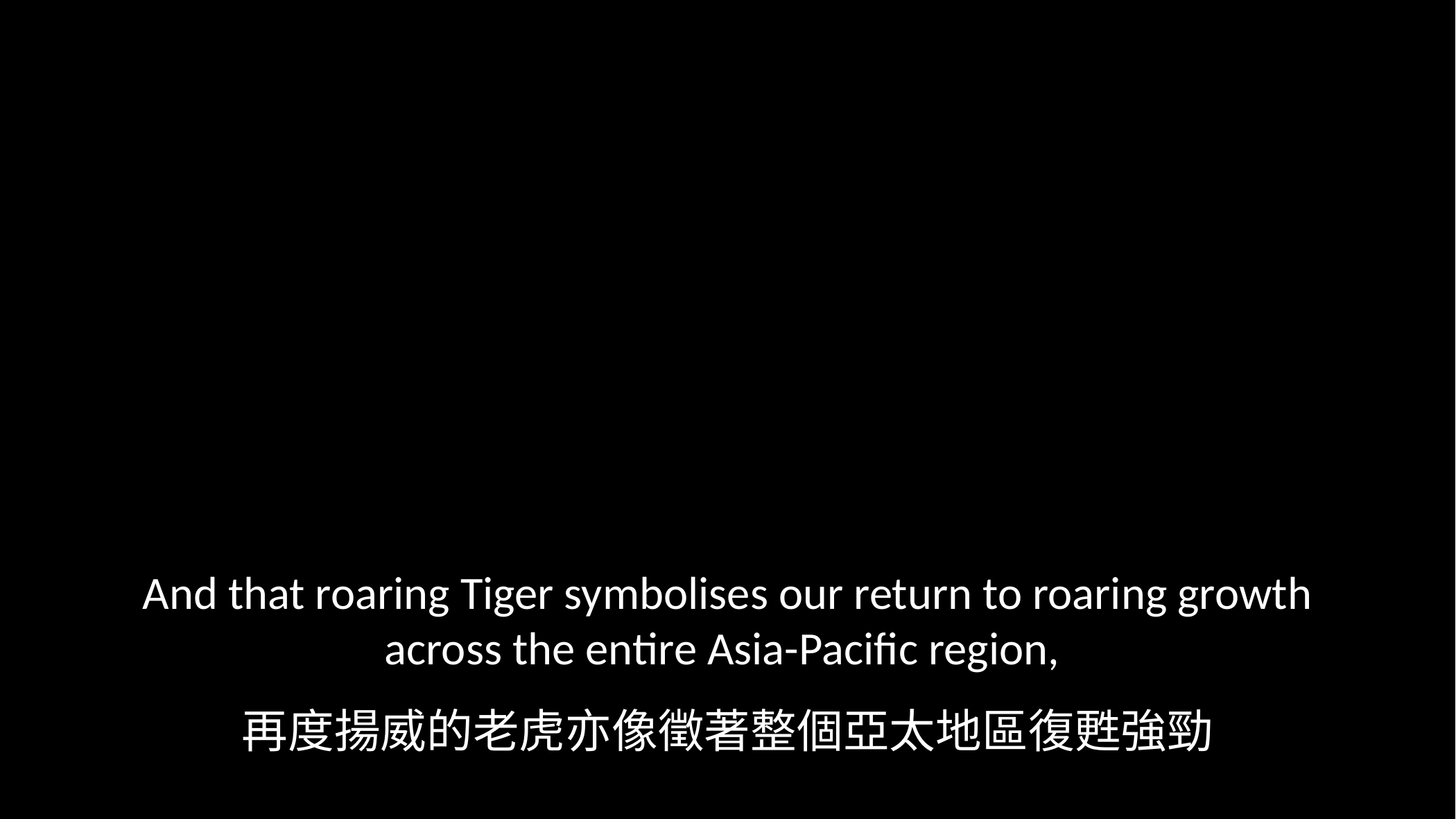

And that roaring Tiger symbolises our return to roaring growth across the entire Asia-Pacific region,

再度揚威的老虎亦像徵著整個亞太地區復甦強勁